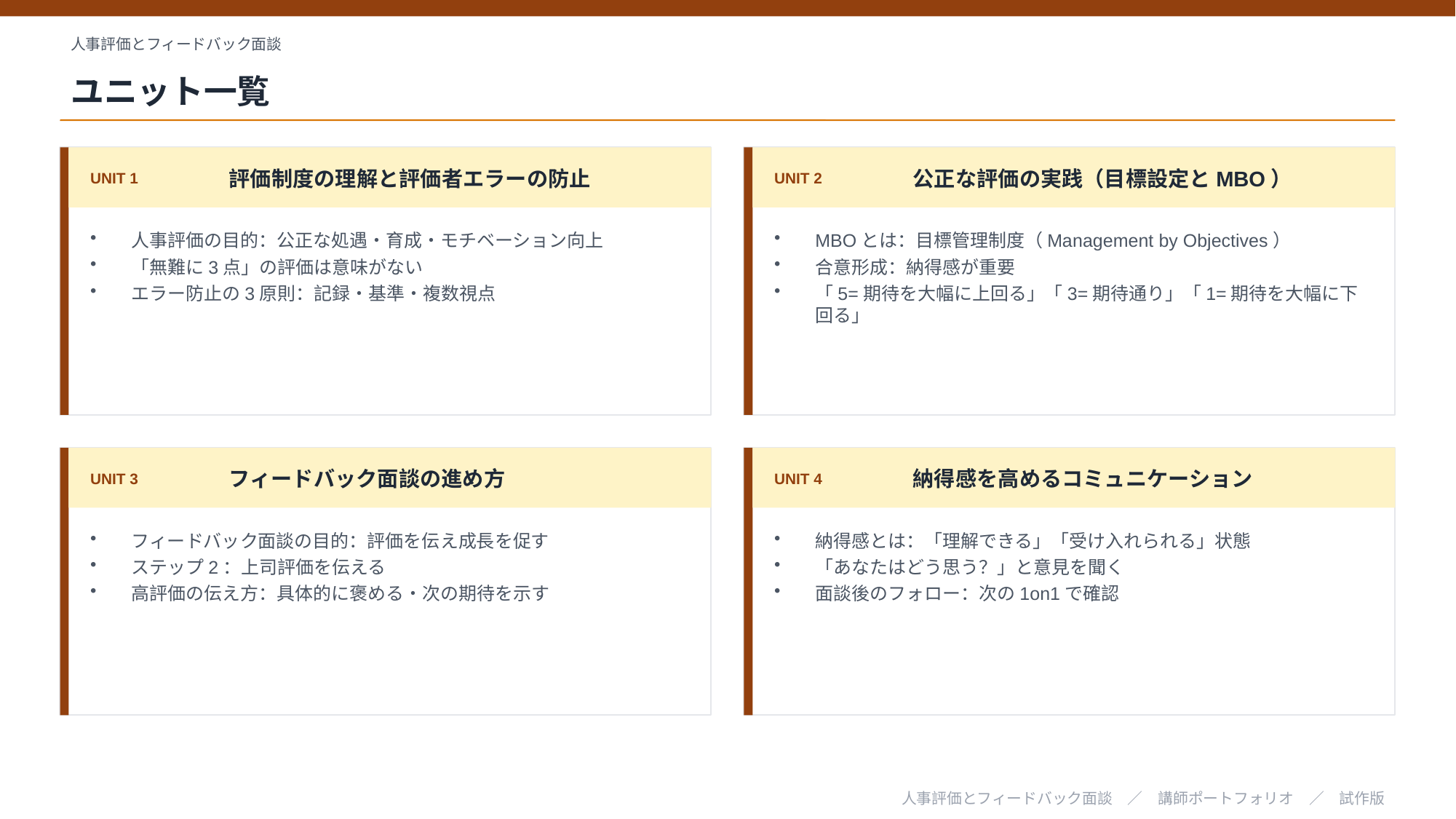

人事評価とフィードバック面談
ユニット一覧

UNIT 1
評価制度の理解と評価者エラーの防止
UNIT 2
公正な評価の実践（目標設定とMBO）
人事評価の目的：公正な処遇・育成・モチベーション向上
「無難に3点」の評価は意味がない
エラー防止の3原則：記録・基準・複数視点
MBOとは：目標管理制度（Management by Objectives）
合意形成：納得感が重要
「5=期待を大幅に上回る」「3=期待通り」「1=期待を大幅に下回る」

UNIT 3
フィードバック面談の進め方
UNIT 4
納得感を高めるコミュニケーション
フィードバック面談の目的：評価を伝え成長を促す
ステップ2：上司評価を伝える
高評価の伝え方：具体的に褒める・次の期待を示す
納得感とは：「理解できる」「受け入れられる」状態
「あなたはどう思う？」と意見を聞く
面談後のフォロー：次の1on1で確認
人事評価とフィードバック面談　／　講師ポートフォリオ　／　試作版